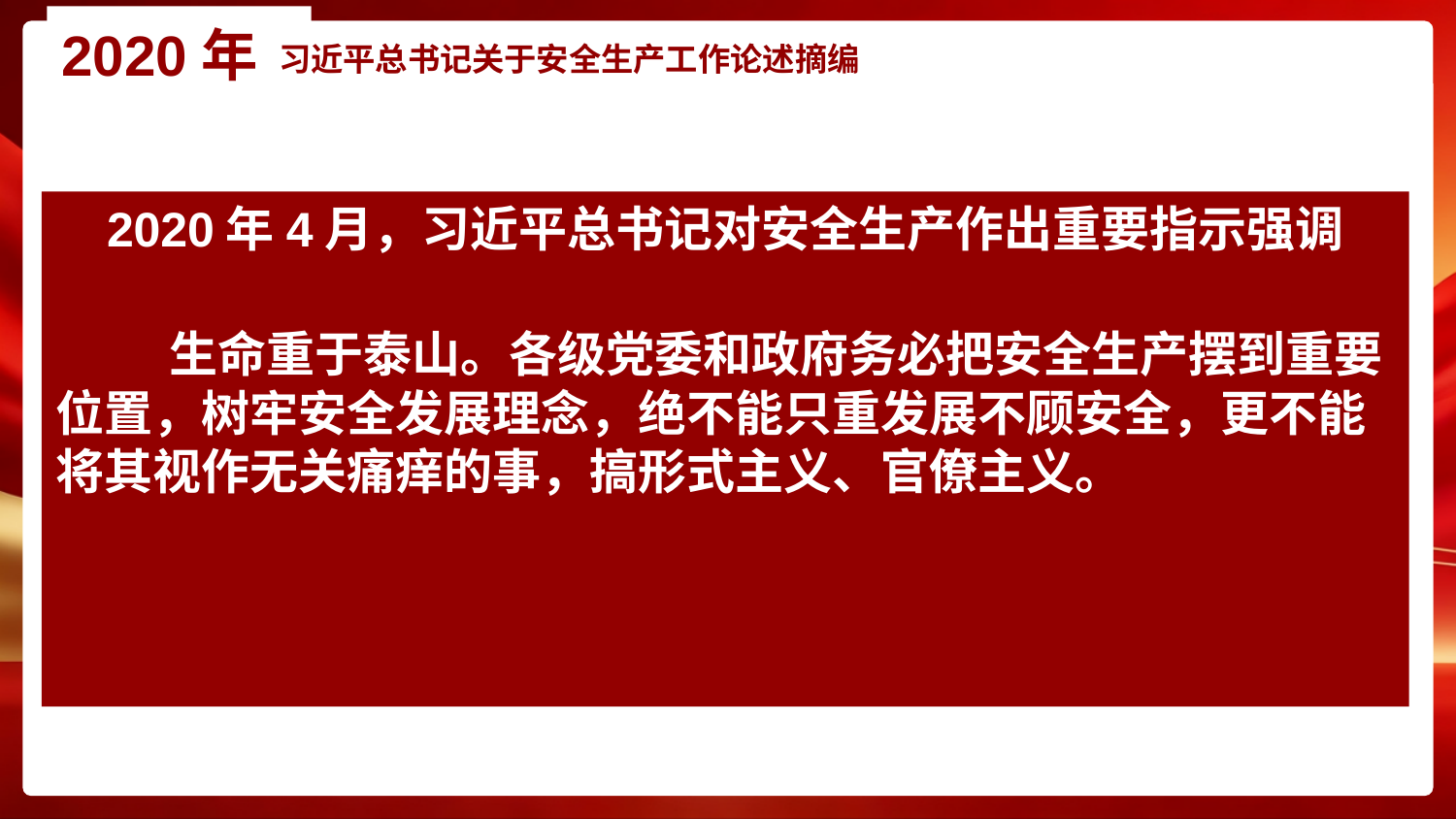

2020年
习近平总书记关于安全生产工作论述摘编
2020年4月，习近平总书记对安全生产作出重要指示强调

　　生命重于泰山。各级党委和政府务必把安全生产摆到重要位置，树牢安全发展理念，绝不能只重发展不顾安全，更不能将其视作无关痛痒的事，搞形式主义、官僚主义。